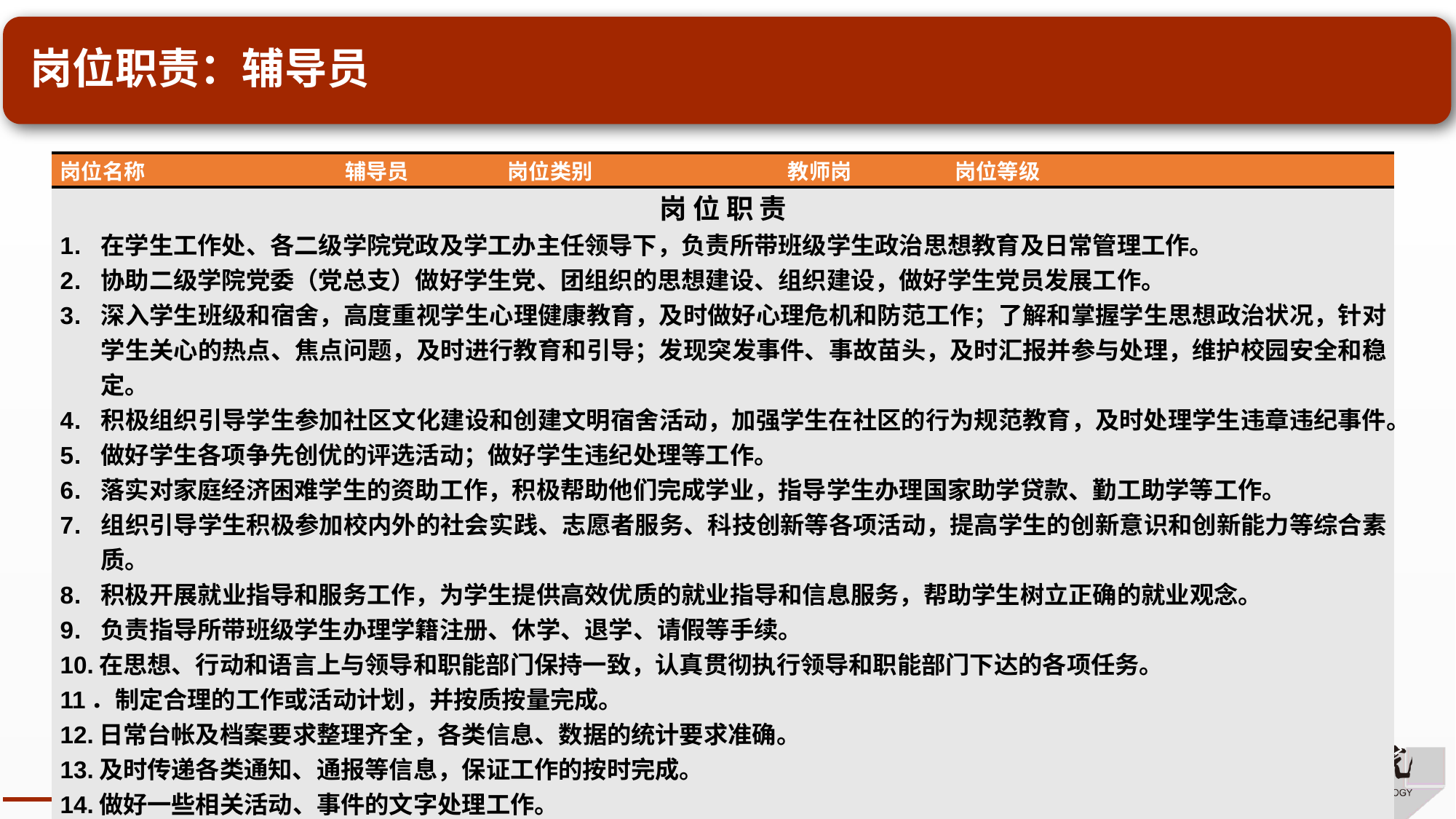

# 岗位职责：辅导员
| 岗位名称 | 辅导员 | 岗位类别 | 教师岗 | 岗位等级 |  |
| --- | --- | --- | --- | --- | --- |
| 岗 位 职 责 在学生工作处、各二级学院党政及学工办主任领导下，负责所带班级学生政治思想教育及日常管理工作。 协助二级学院党委（党总支）做好学生党、团组织的思想建设、组织建设，做好学生党员发展工作。 深入学生班级和宿舍，高度重视学生心理健康教育，及时做好心理危机和防范工作；了解和掌握学生思想政治状况，针对学生关心的热点、焦点问题，及时进行教育和引导；发现突发事件、事故苗头，及时汇报并参与处理，维护校园安全和稳定。 积极组织引导学生参加社区文化建设和创建文明宿舍活动，加强学生在社区的行为规范教育，及时处理学生违章违纪事件。 做好学生各项争先创优的评选活动；做好学生违纪处理等工作。 落实对家庭经济困难学生的资助工作，积极帮助他们完成学业，指导学生办理国家助学贷款、勤工助学等工作。 组织引导学生积极参加校内外的社会实践、志愿者服务、科技创新等各项活动，提高学生的创新意识和创新能力等综合素质。 积极开展就业指导和服务工作，为学生提供高效优质的就业指导和信息服务，帮助学生树立正确的就业观念。 负责指导所带班级学生办理学籍注册、休学、退学、请假等手续。 10.在思想、行动和语言上与领导和职能部门保持一致，认真贯彻执行领导和职能部门下达的各项任务。 11．制定合理的工作或活动计划，并按质按量完成。 12.日常台帐及档案要求整理齐全，各类信息、数据的统计要求准确。 13.及时传递各类通知、通报等信息，保证工作的按时完成。 14.做好一些相关活动、事件的文字处理工作。 15. 积极配合专业系开展培训与创收工作，组织学生配合专业系进行助学二学历、日语非学历培训（零基础、提高班、强化班、日本语能力考试N4-N1）、雅思、托福、大学英语四六级、专业英语四八级、考研英语辅导招生宣传。 16.完成领导交办的其他工作。 |  |  |  |  |  |